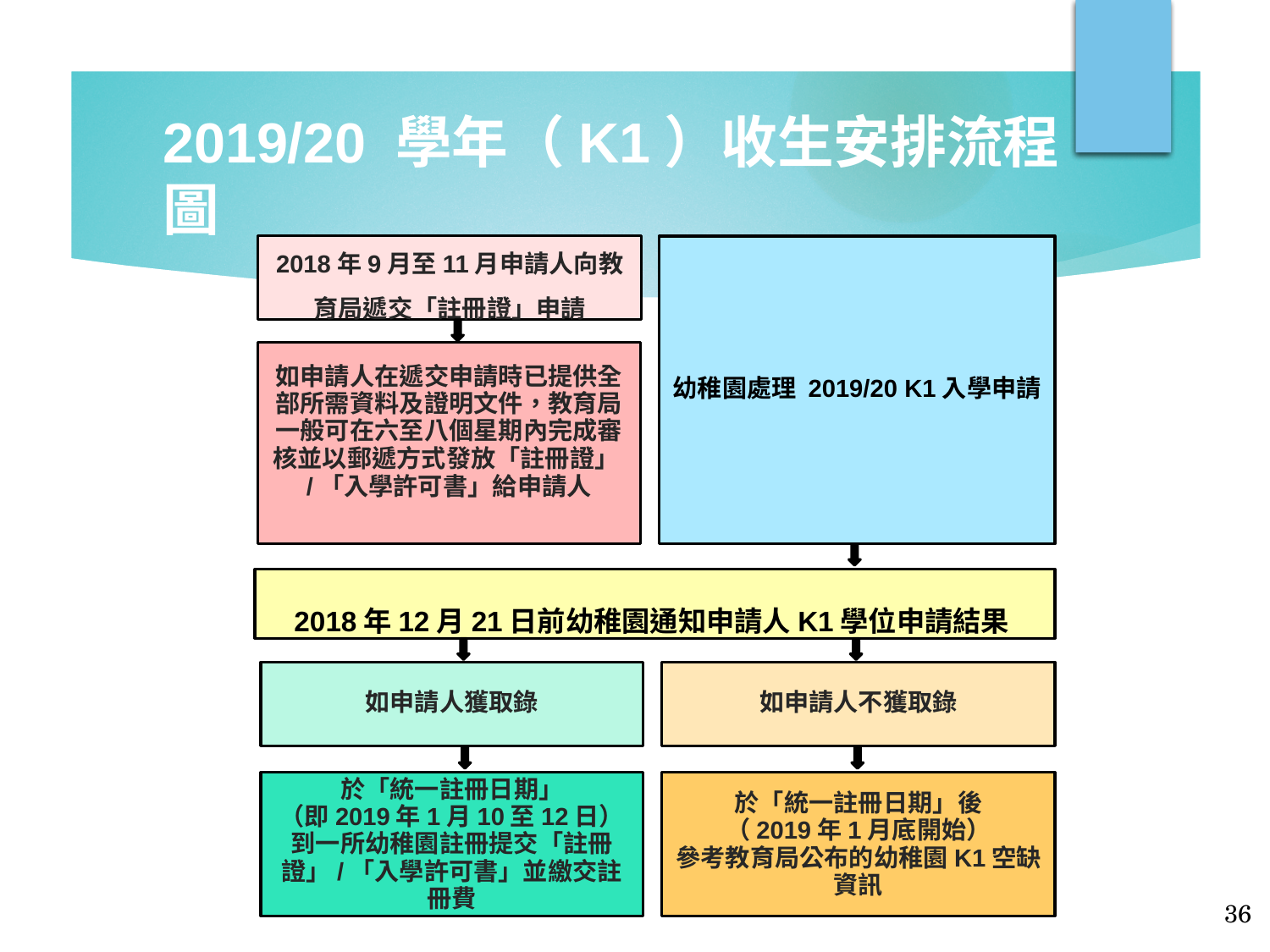

2019/20 學年（K1）收生安排流程圖
2018年9月至11月申請人向教育局遞交「註冊證」申請
幼稚園處理 2019/20 K1入學申請

如申請人在遞交申請時已提供全部所需資料及證明文件，教育局一般可在六至八個星期內完成審核並以郵遞方式發放「註冊證」/「入學許可書」給申請人

2018年12月21日前幼稚園通知申請人K1學位申請結果

如申請人獲取錄
如申請人不獲取錄

於「統一註冊日期」
（即2019年1月10至12日）到一所幼稚園註冊提交「註冊證」/「入學許可書」並繳交註冊費
於「統一註冊日期」後
（2019年1月底開始）
參考教育局公布的幼稚園K1空缺資訊

36